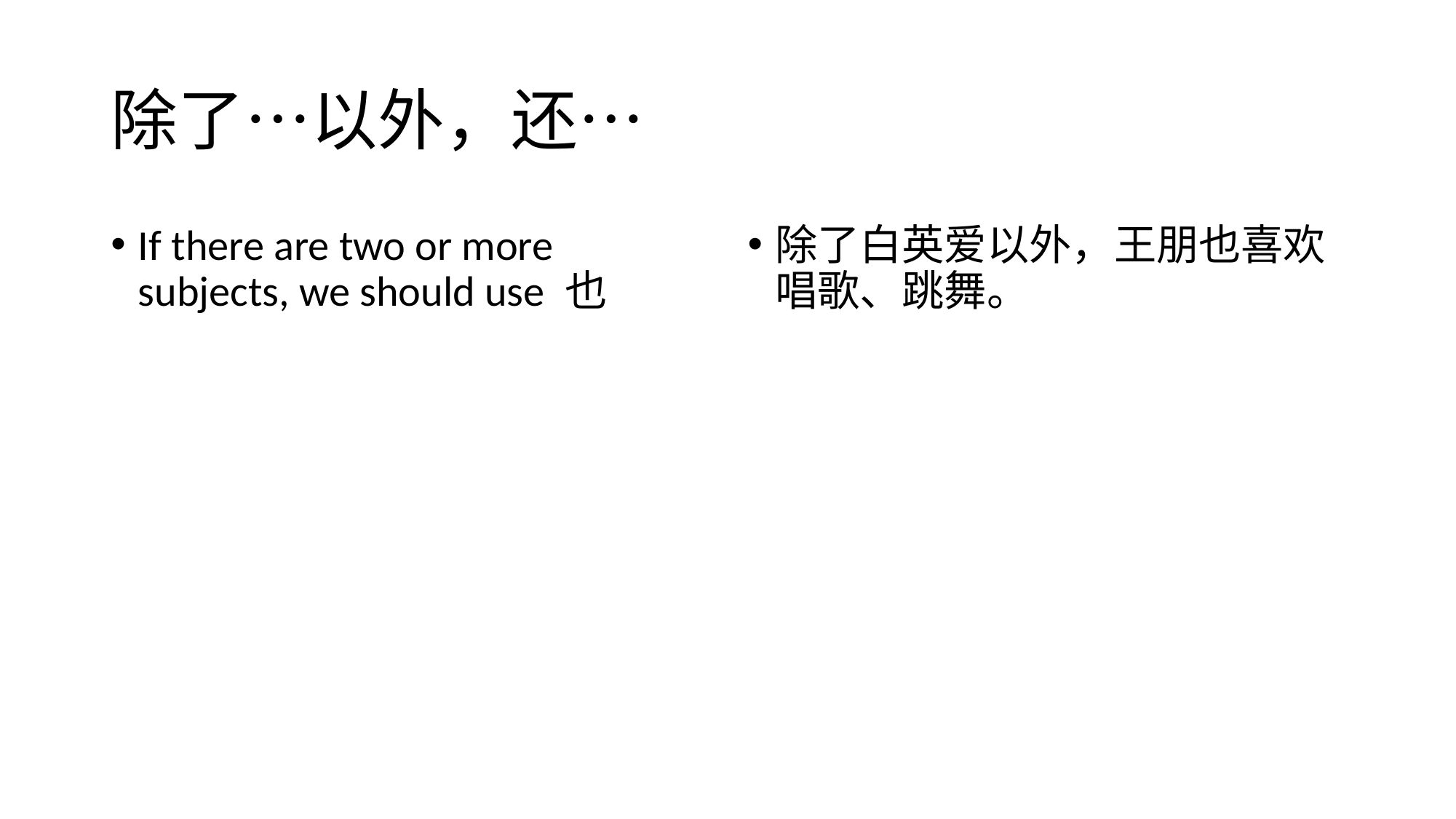

# 除了…以外，还…
If there are two or more subjects, we should use 也
除了白英爱以外，王朋也喜欢唱歌、跳舞。